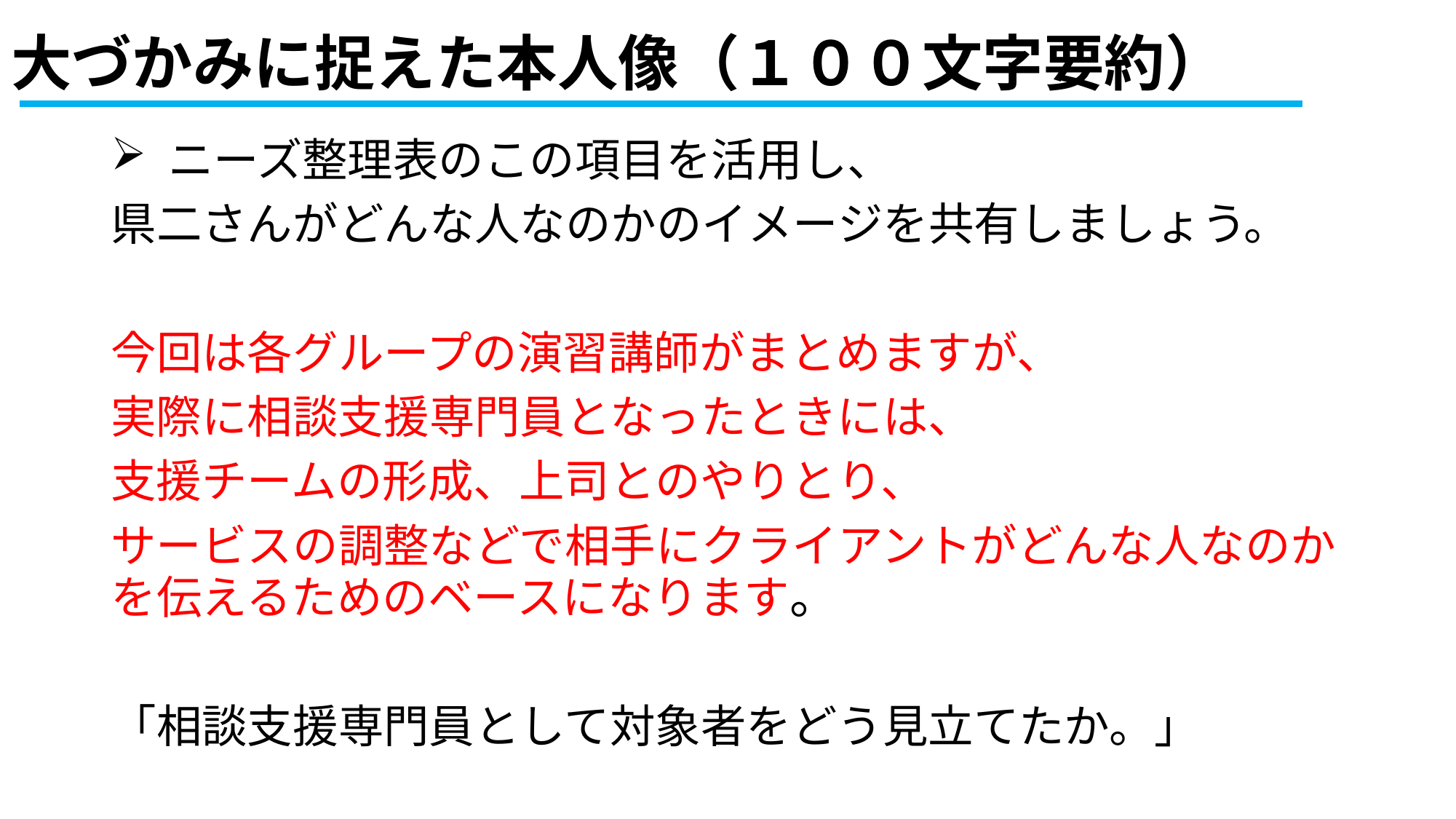

# 大づかみに捉えた本人像（１００文字要約）
 ニーズ整理表のこの項目を活用し、
県二さんがどんな人なのかのイメージを共有しましょう。

今回は各グループの演習講師がまとめますが、
実際に相談支援専門員となったときには、
支援チームの形成、上司とのやりとり、
サービスの調整などで相手にクライアントがどんな人なのかを伝えるためのベースになります。

「相談支援専門員として対象者をどう見立てたか。」